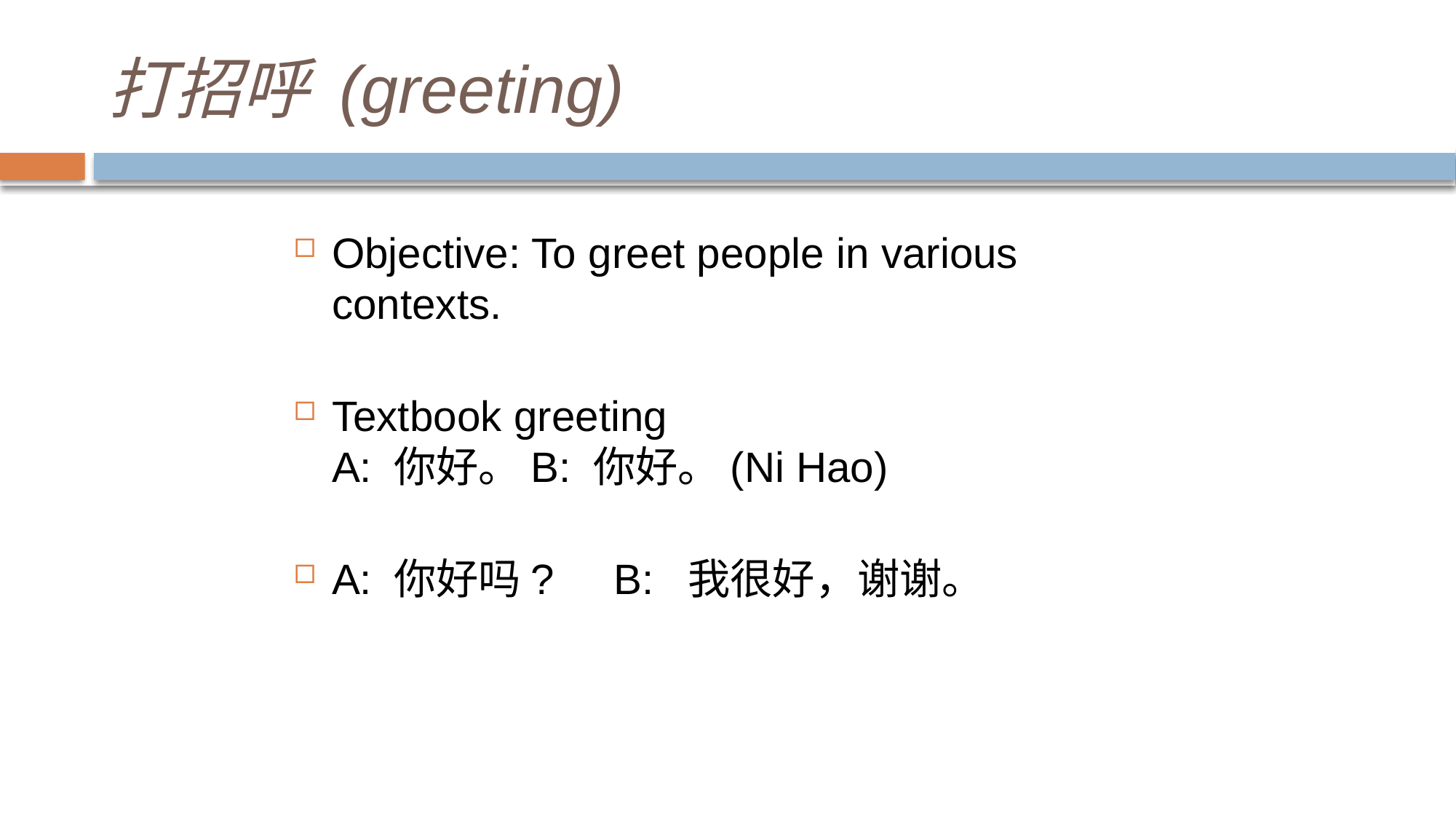

# 打招呼 (greeting)
Objective: To greet people in various contexts.
Textbook greeting
A: 你好。B: 你好。(Ni Hao)
A: 你好吗?     B:  我很好，谢谢。